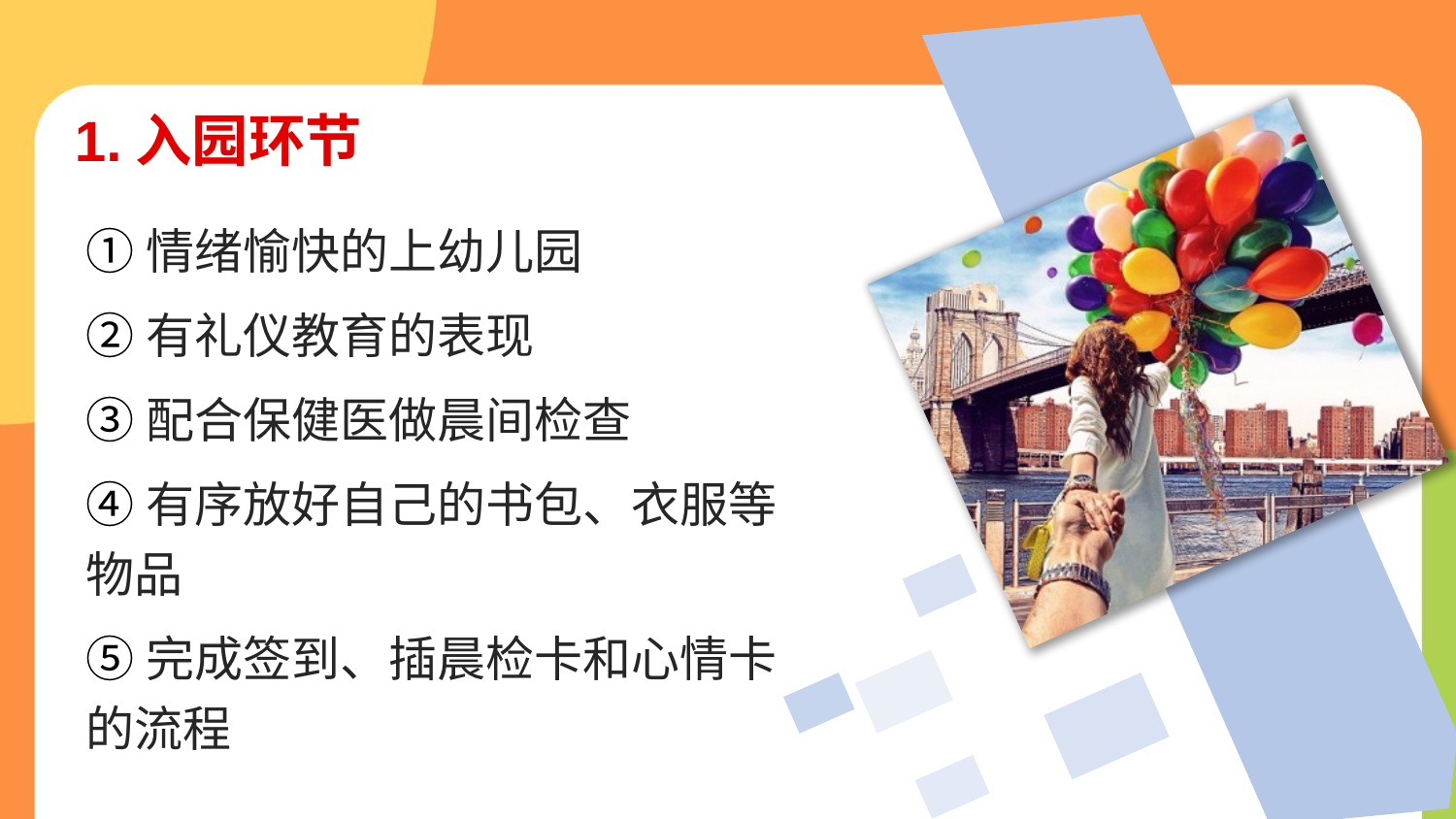

1.入园环节

①情绪愉快的上幼儿园
②有礼仪教育的表现
③配合保健医做晨间检查
④有序放好自己的书包、衣服等物品
⑤完成签到、插晨检卡和心情卡的流程